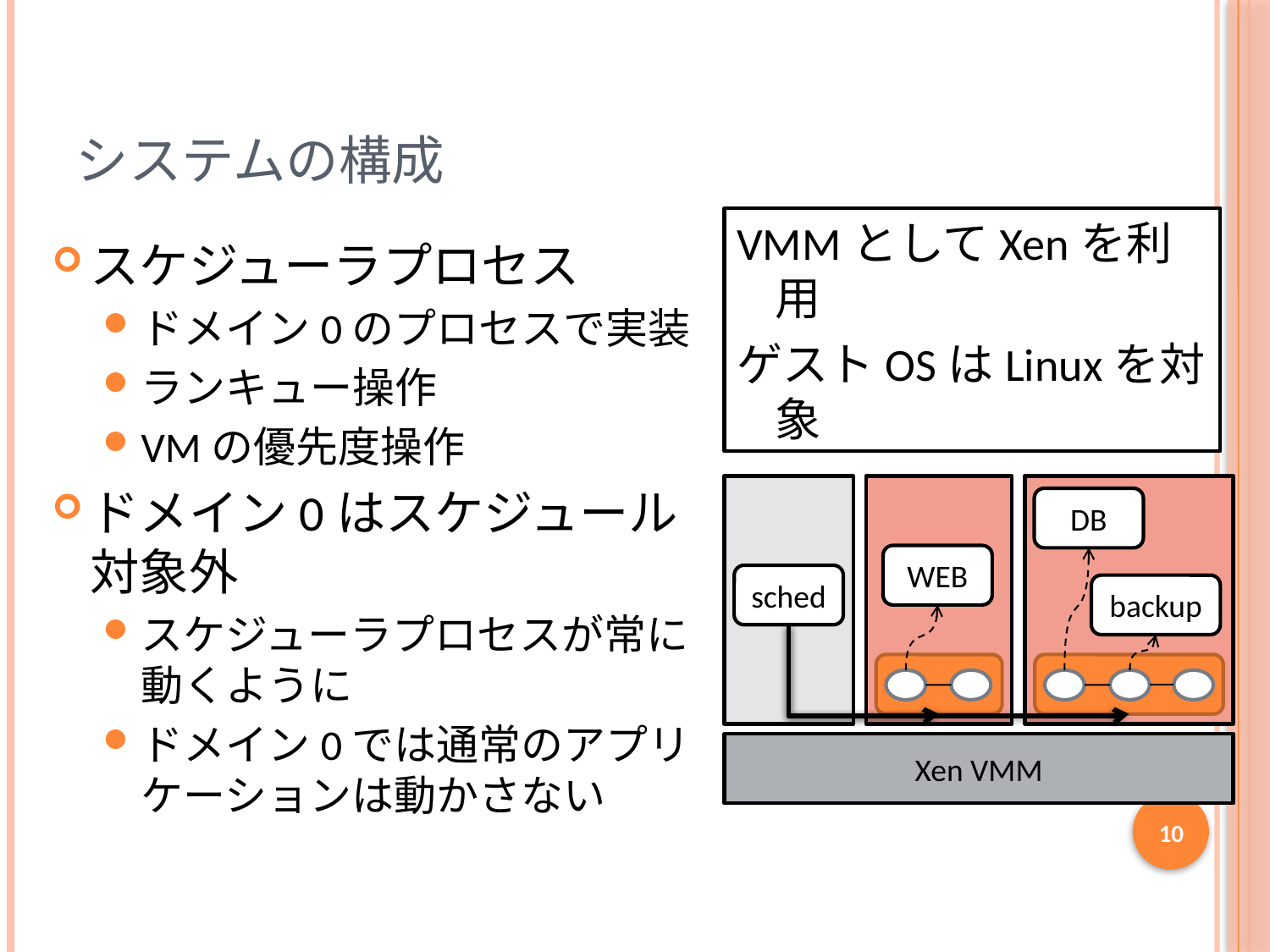

# システムの構成

VMMとしてXenを利用
ゲストOSはLinuxを対象
スケジューラプロセス
ドメイン0のプロセスで実装
ランキュー操作
VMの優先度操作
ドメイン0はスケジュール対象外
スケジューラプロセスが常に動くように
ドメイン0では通常のアプリケーションは動かさない
ドメイン0
ドメインU
ドメインU

DB
WEB
sched
backup

Xen VMM
10